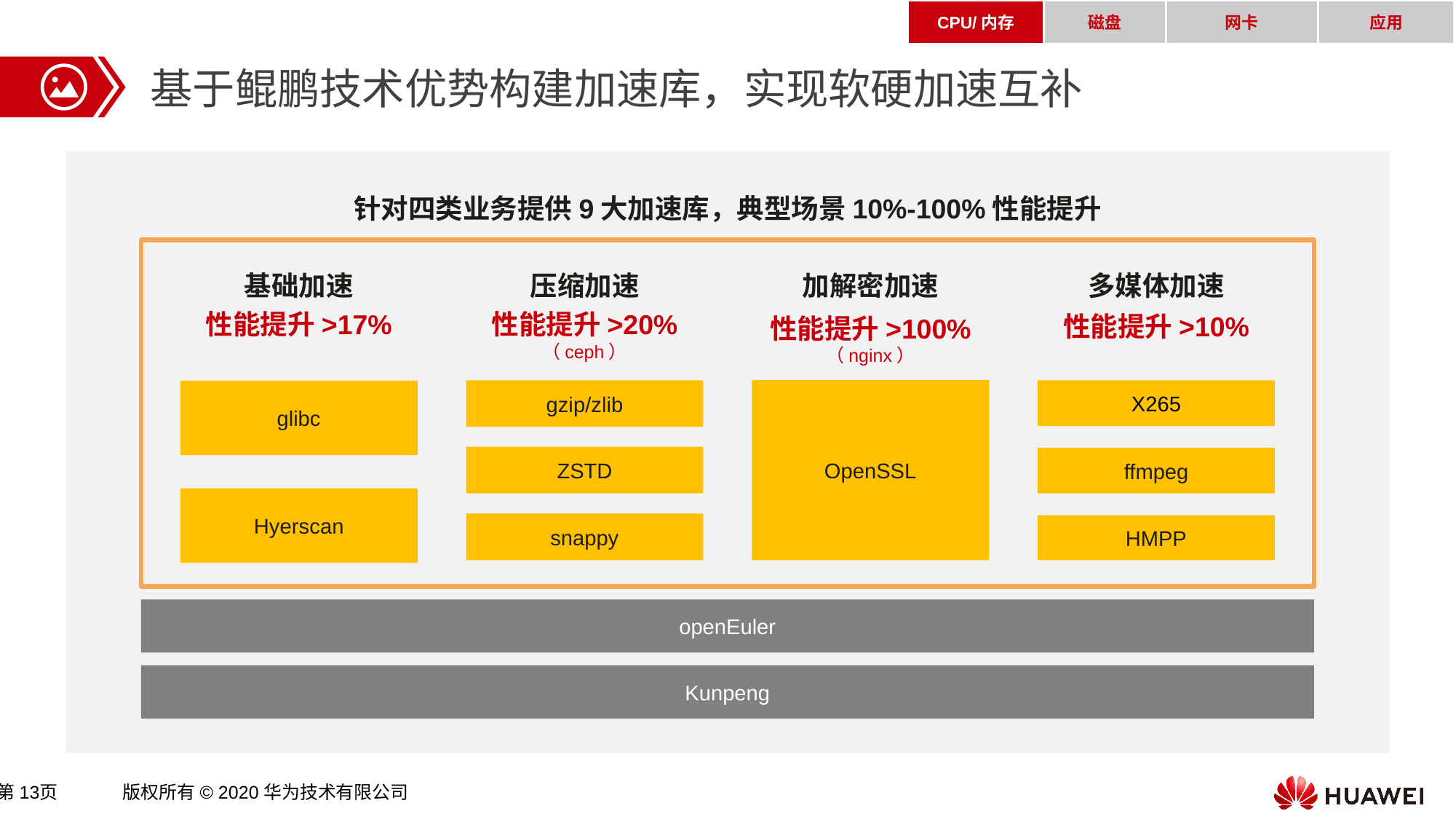

CPU/内存
磁盘
网卡
应用
基于鲲鹏技术优势构建加速库，实现软硬加速互补

针对四类业务提供9大加速库，典型场景10%-100%性能提升

基础加速
性能提升>17%
glibc
Hyerscan
压缩加速
性能提升>20%
（ceph）
gzip/zlib
ZSTD
snappy
加解密加速
性能提升>100%
（nginx）
OpenSSL
多媒体加速
性能提升>10%
X265
ffmpeg
HMPP
openEuler
Kunpeng